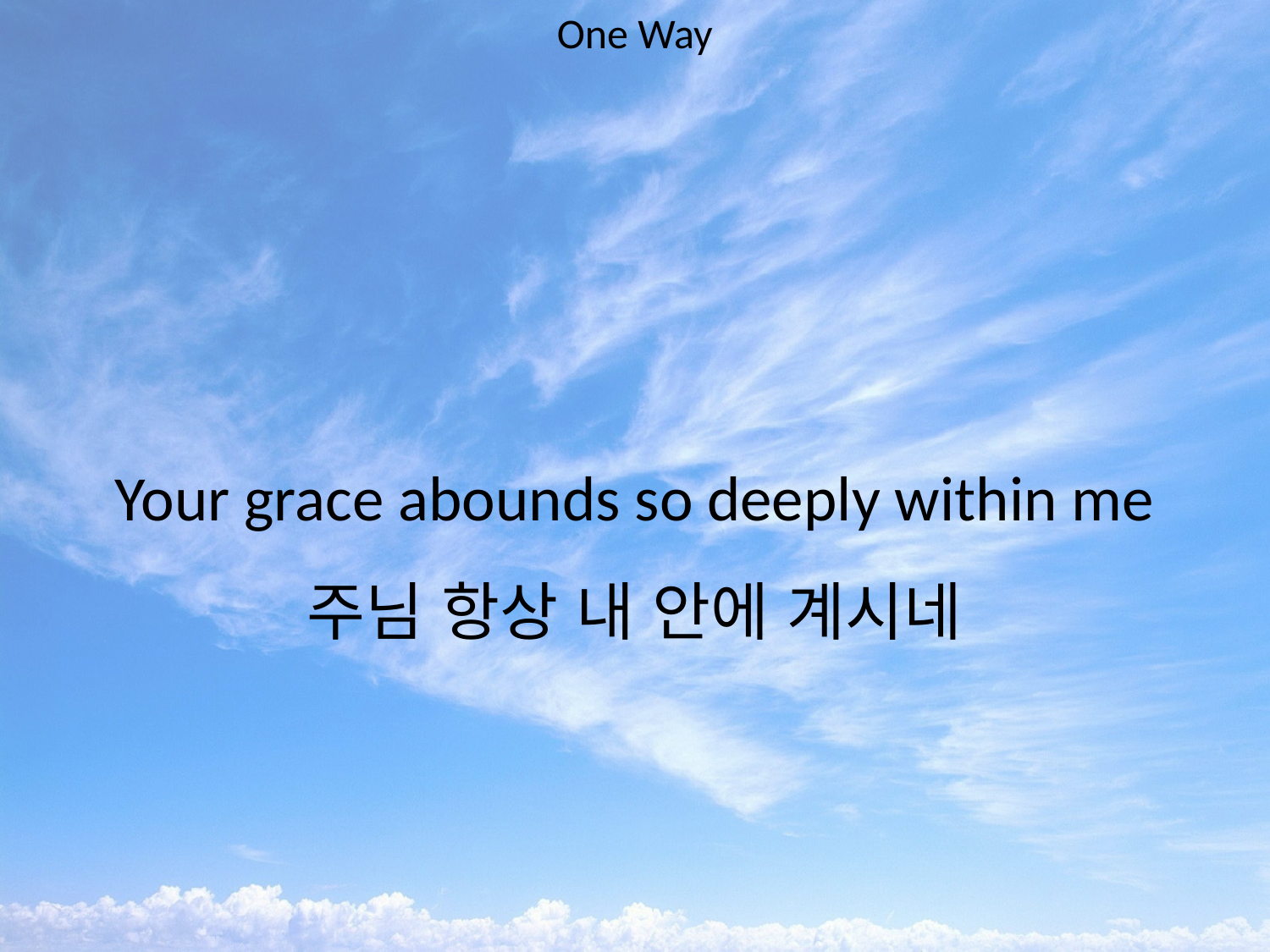

One Way
#
Your grace abounds so deeply within me
주님 항상 내 안에 계시네